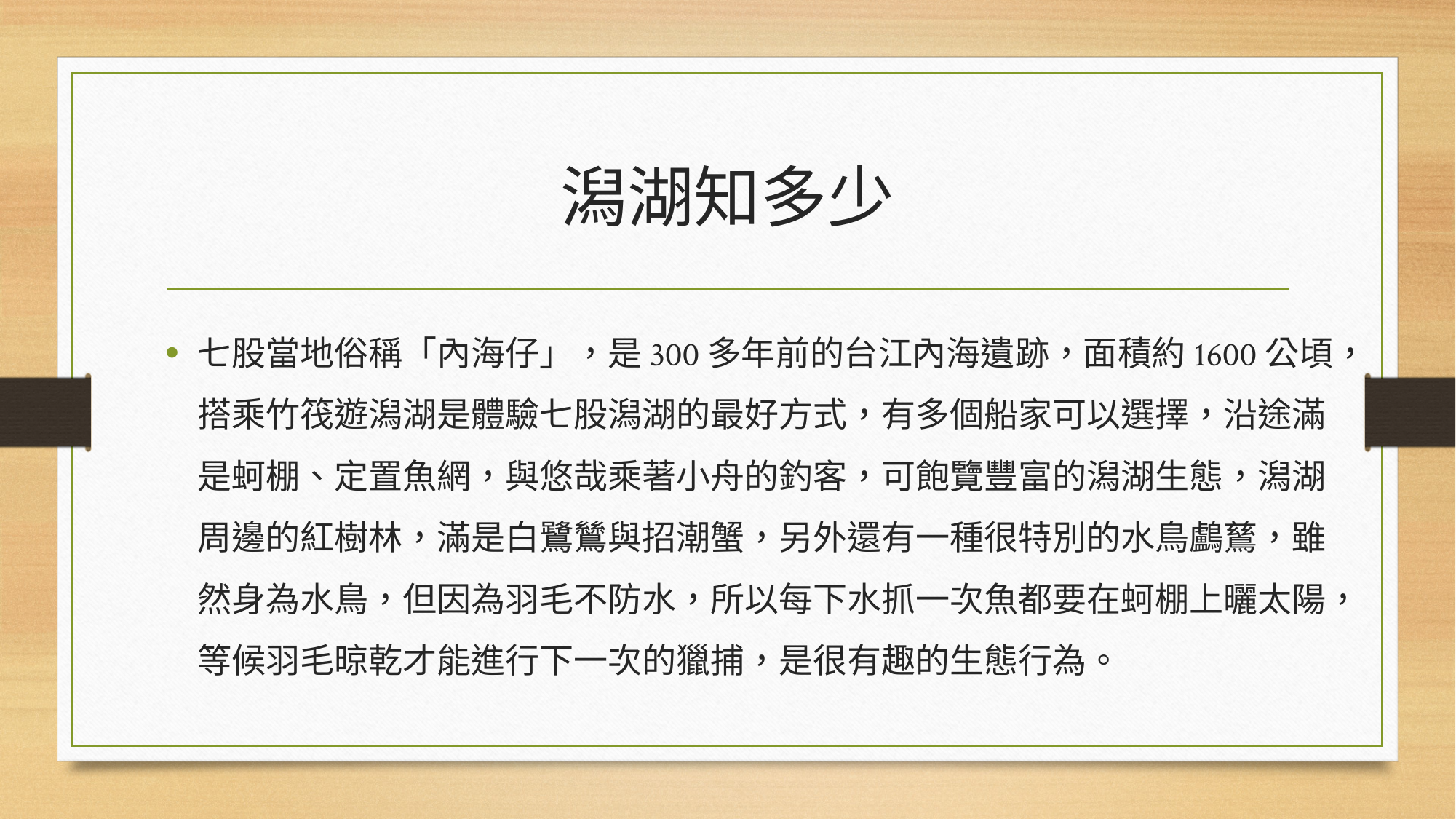

# 潟湖知多少
七股當地俗稱「內海仔」，是300多年前的台江內海遺跡，面積約1600公頃，搭乘竹筏遊潟湖是體驗七股潟湖的最好方式，有多個船家可以選擇，沿途滿是蚵棚、定置魚網，與悠哉乘著小舟的釣客，可飽覽豐富的潟湖生態，潟湖周邊的紅樹林，滿是白鷺鷥與招潮蟹，另外還有一種很特別的水鳥鸕鶿，雖然身為水鳥，但因為羽毛不防水，所以每下水抓一次魚都要在蚵棚上曬太陽，等候羽毛晾乾才能進行下一次的獵捕，是很有趣的生態行為。